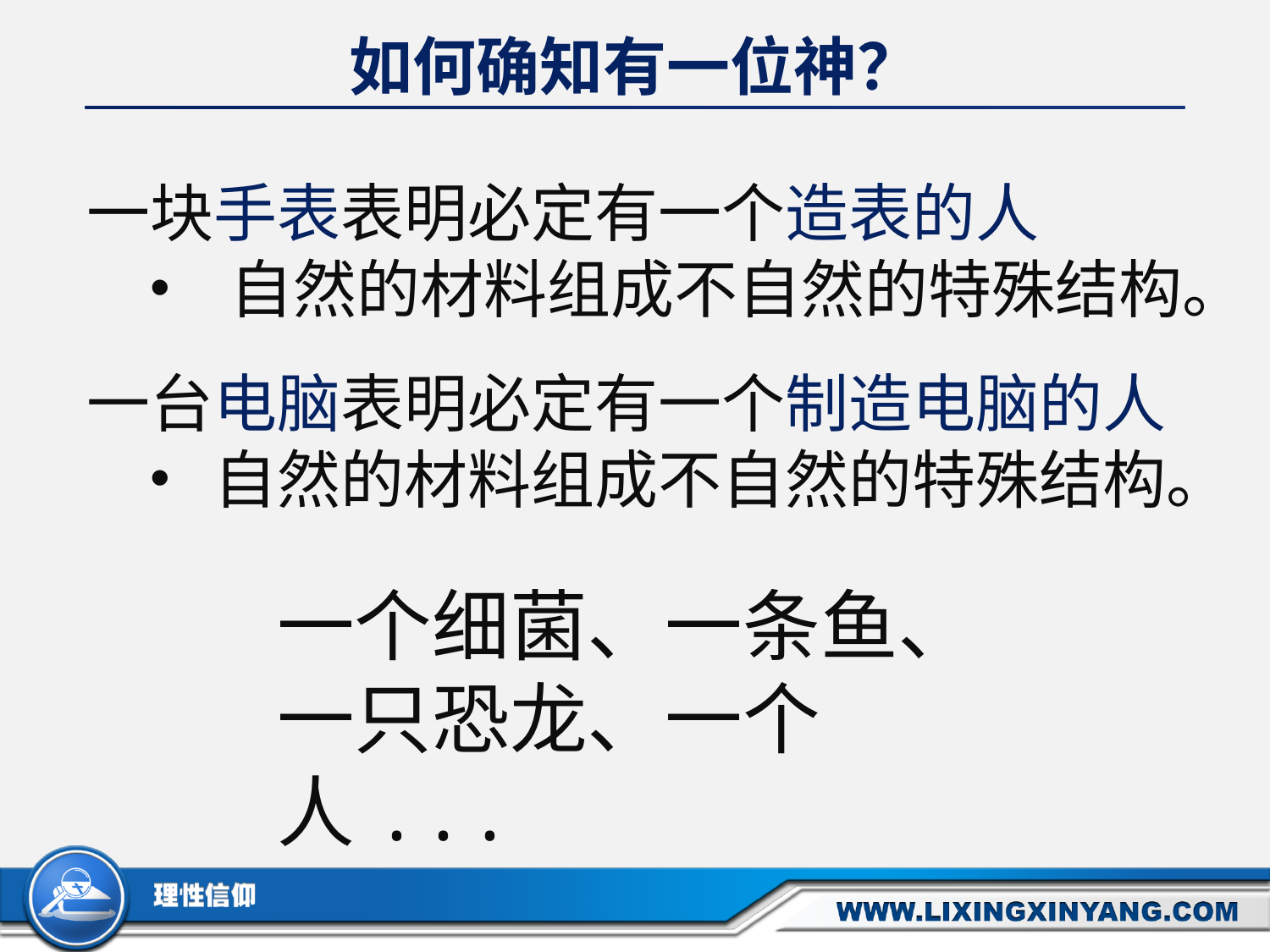

# 如何确知有一位神？
一块手表表明必定有一个造表的人
自然的材料组成不自然的特殊结构。
一台电脑表明必定有一个制造电脑的人
自然的材料组成不自然的特殊结构。
一个细菌、一条鱼、
一只恐龙、一个人...